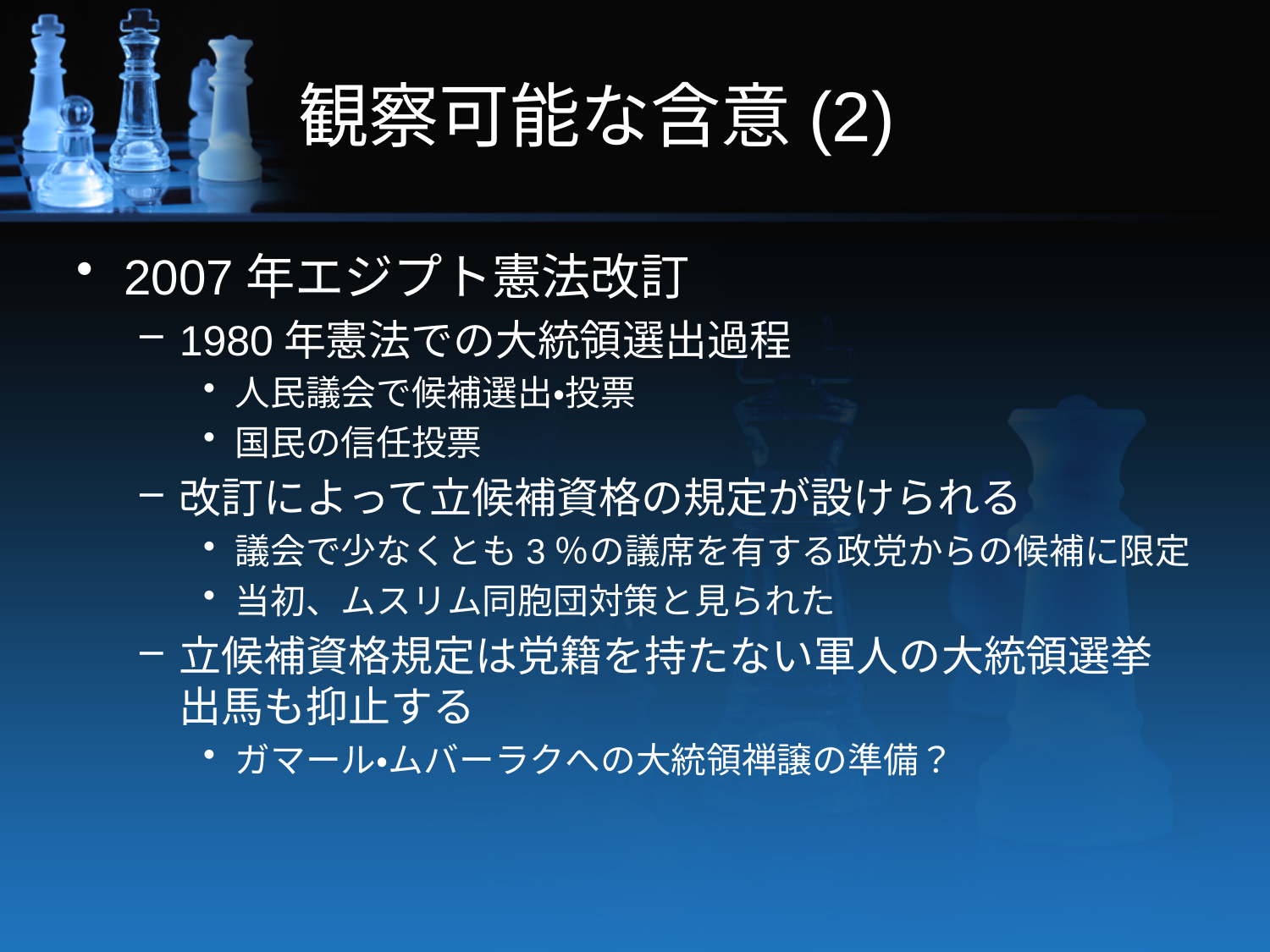

# 観察可能な含意(2)
2007年エジプト憲法改訂
1980年憲法での大統領選出過程
人民議会で候補選出・投票
国民の信任投票
改訂によって立候補資格の規定が設けられる
議会で少なくとも3％の議席を有する政党からの候補に限定
当初、ムスリム同胞団対策と見られた
立候補資格規定は党籍を持たない軍人の大統領選挙出馬も抑止する
ガマール・ムバーラクへの大統領禅譲の準備？